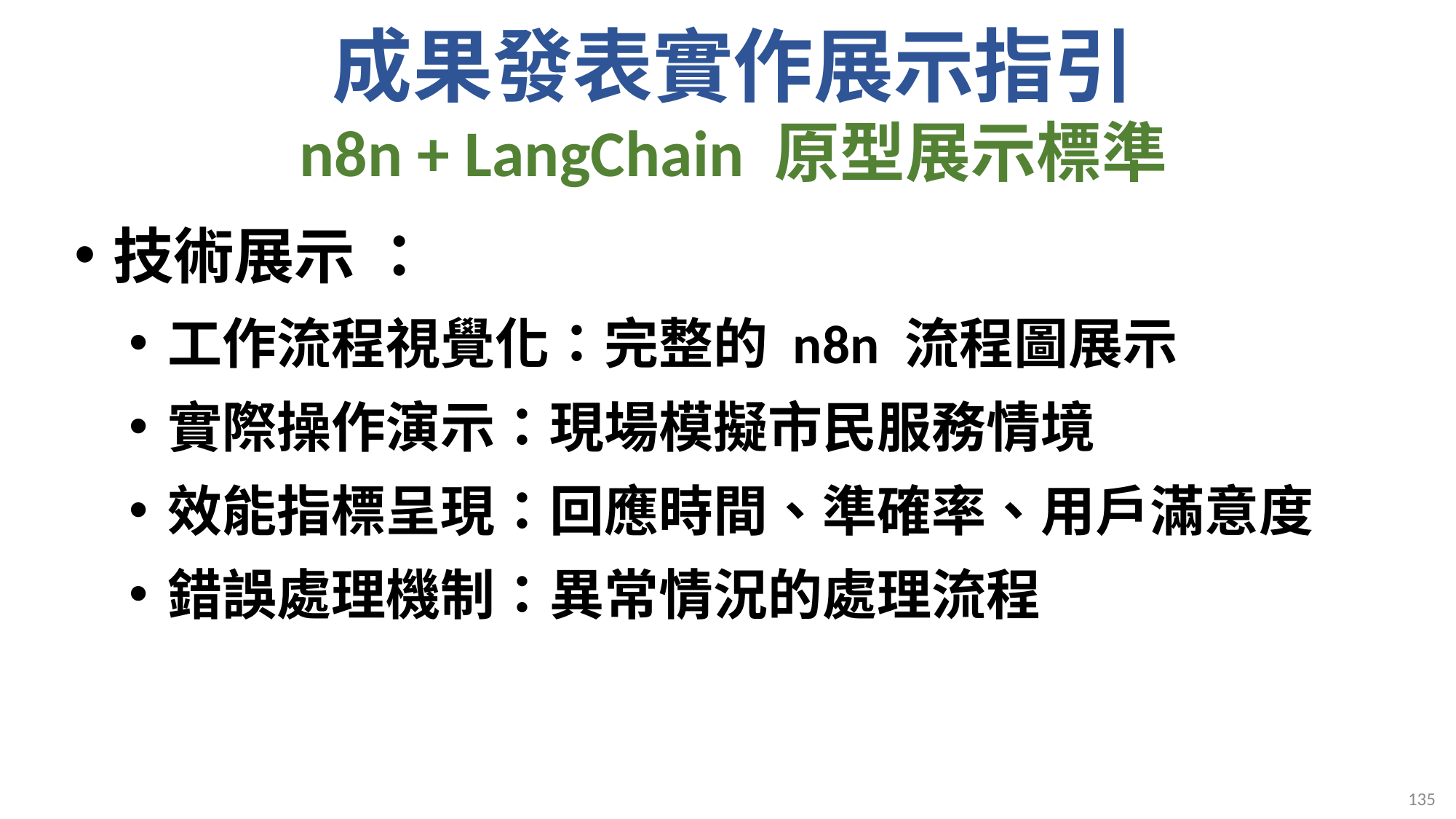

# 成果發表實作展示指引 n8n + LangChain 原型展示標準
技術展示 ：
工作流程視覺化：完整的 n8n 流程圖展示
實際操作演示：現場模擬市民服務情境
效能指標呈現：回應時間、準確率、用戶滿意度
錯誤處理機制：異常情況的處理流程
135